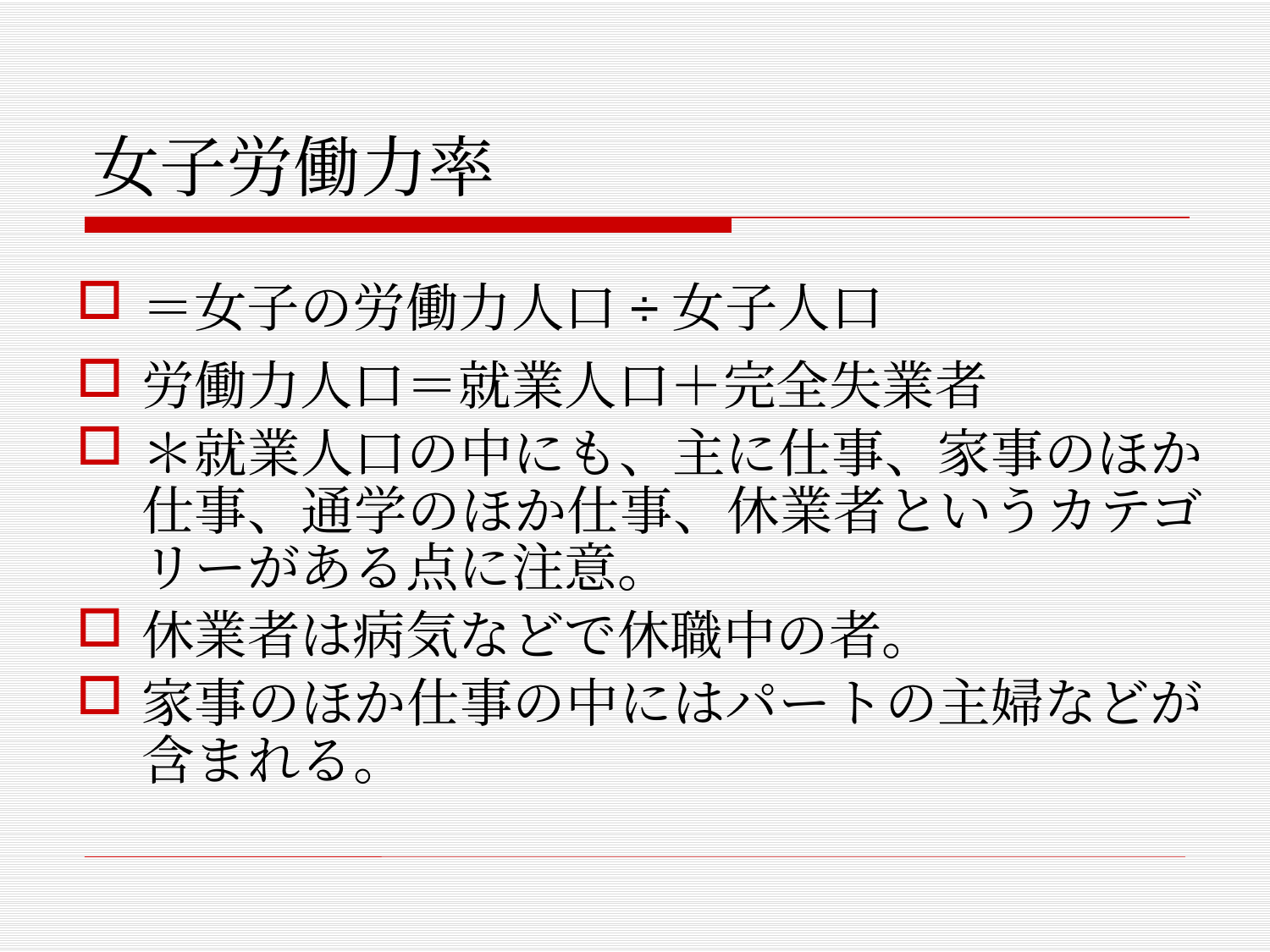

# 女子労働力率
＝女子の労働力人口÷女子人口
労働力人口＝就業人口＋完全失業者
＊就業人口の中にも、主に仕事、家事のほか仕事、通学のほか仕事、休業者というカテゴリーがある点に注意。
休業者は病気などで休職中の者。
家事のほか仕事の中にはパートの主婦などが含まれる。